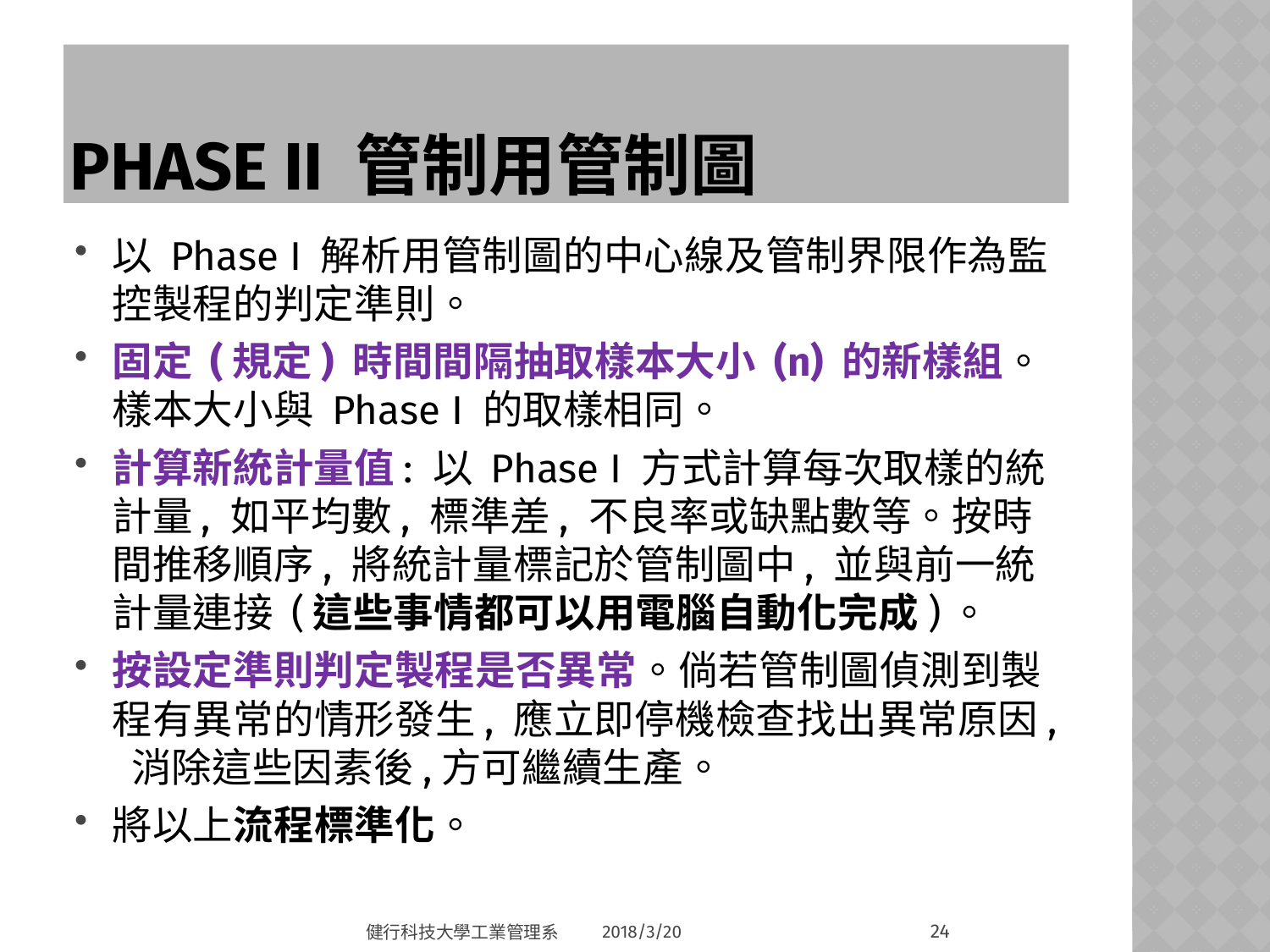

# Phase II 管制用管制圖
以 Phase I 解析用管制圖的中心線及管制界限作為監控製程的判定準則。
固定 (規定) 時間間隔抽取樣本大小 (n) 的新樣組。樣本大小與 Phase I 的取樣相同。
計算新統計量值: 以 Phase I 方式計算每次取樣的統計量, 如平均數, 標準差, 不良率或缺點數等。按時間推移順序, 將統計量標記於管制圖中, 並與前一統計量連接 (這些事情都可以用電腦自動化完成)。
按設定準則判定製程是否異常。倘若管制圖偵測到製程有異常的情形發生, 應立即停機檢查找出異常原因, 消除這些因素後,方可繼續生產。
將以上流程標準化。
24
健行科技大學工業管理系
2018/3/20